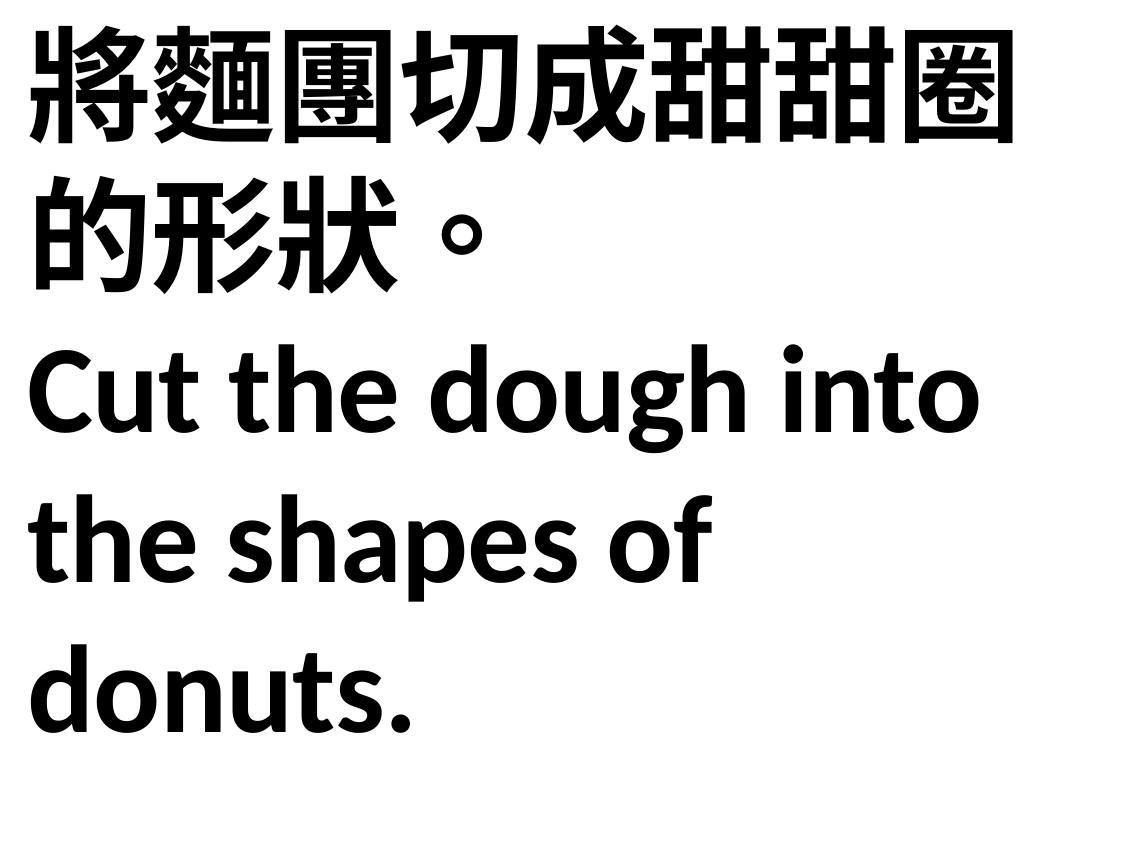

將麵團切成甜甜圈的形狀。
Cut the dough into the shapes of donuts.